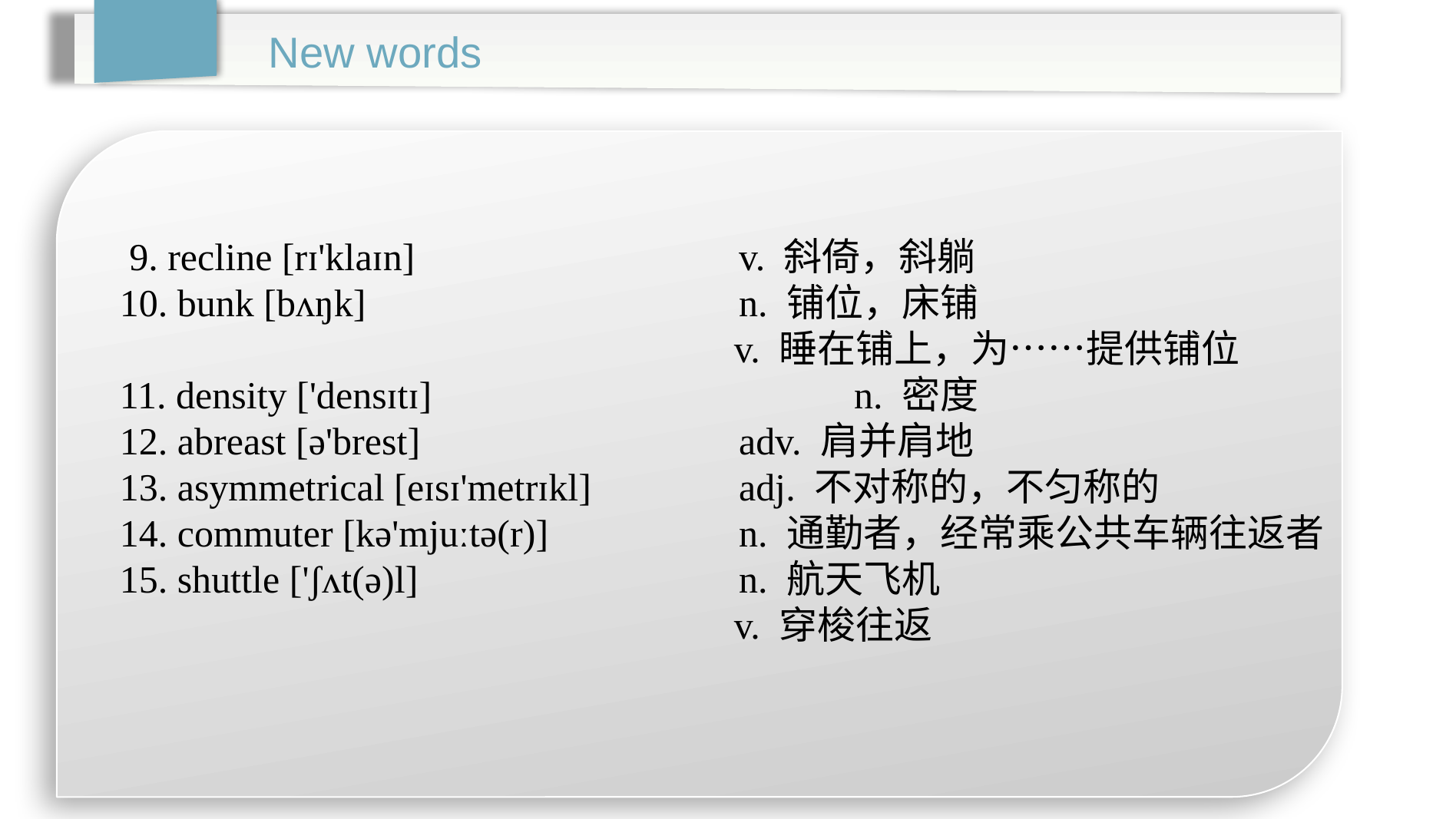

New words

 9. recline [rɪ'klaɪn]			        v. 斜倚，斜躺
10. bunk [bʌŋk]		                    n. 铺位，床铺
                                                                v. 睡在铺上，为……提供铺位
11. density ['densɪtɪ]			        n. 密度
12. abreast [ə'brest]			        adv. 肩并肩地
13. asymmetrical [eɪsɪ'metrɪkl]	        adj. 不对称的，不匀称的
14. commuter [kə'mjuːtə(r)]	        n. 通勤者，经常乘公共车辆往返者
15. shuttle ['ʃʌt(ə)l]			        n. 航天飞机
                                                                v. 穿梭往返